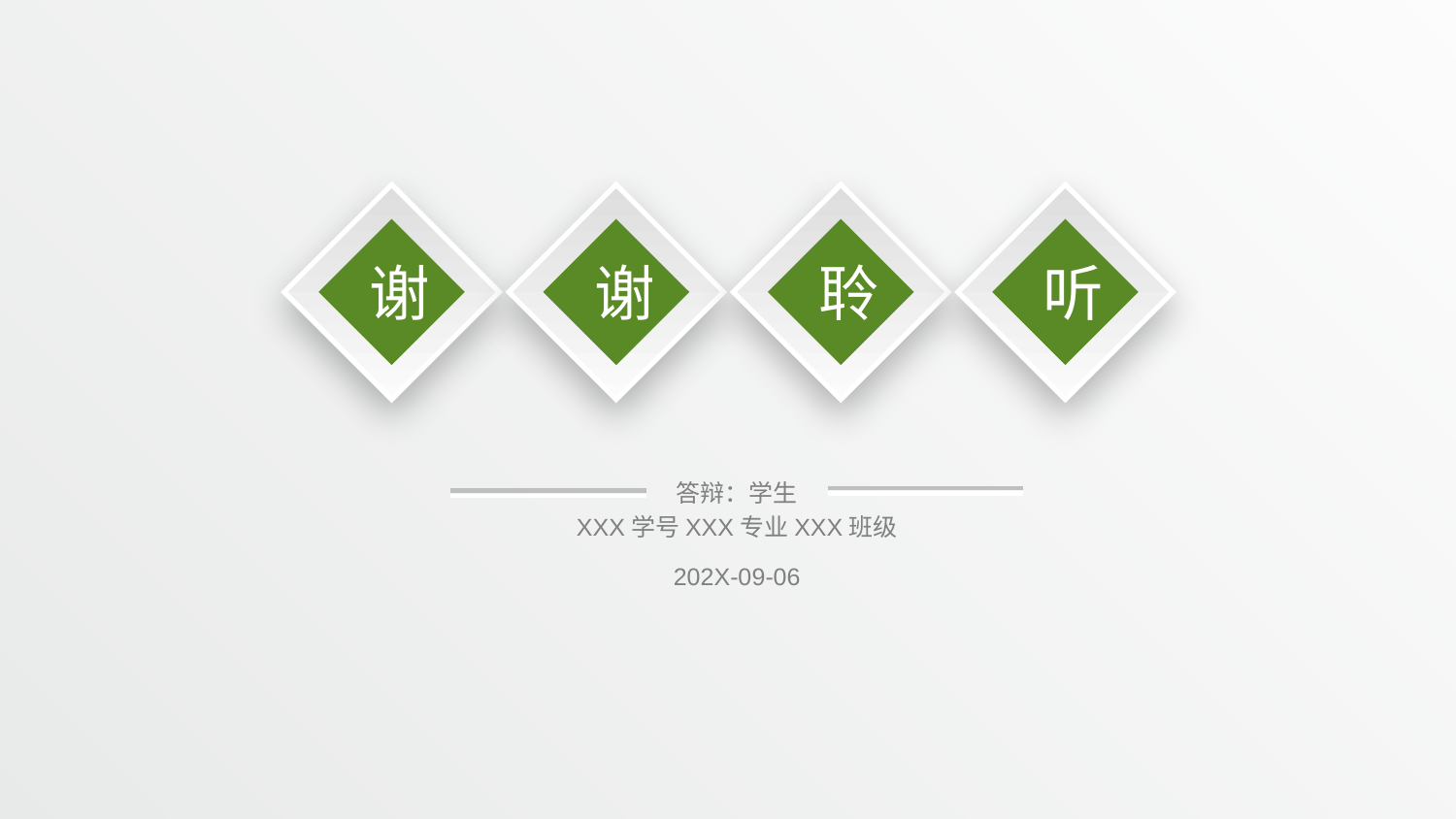

谢

谢

聆

听
答辩：学生
XXX学号XXX专业XXX班级
202X-09-06